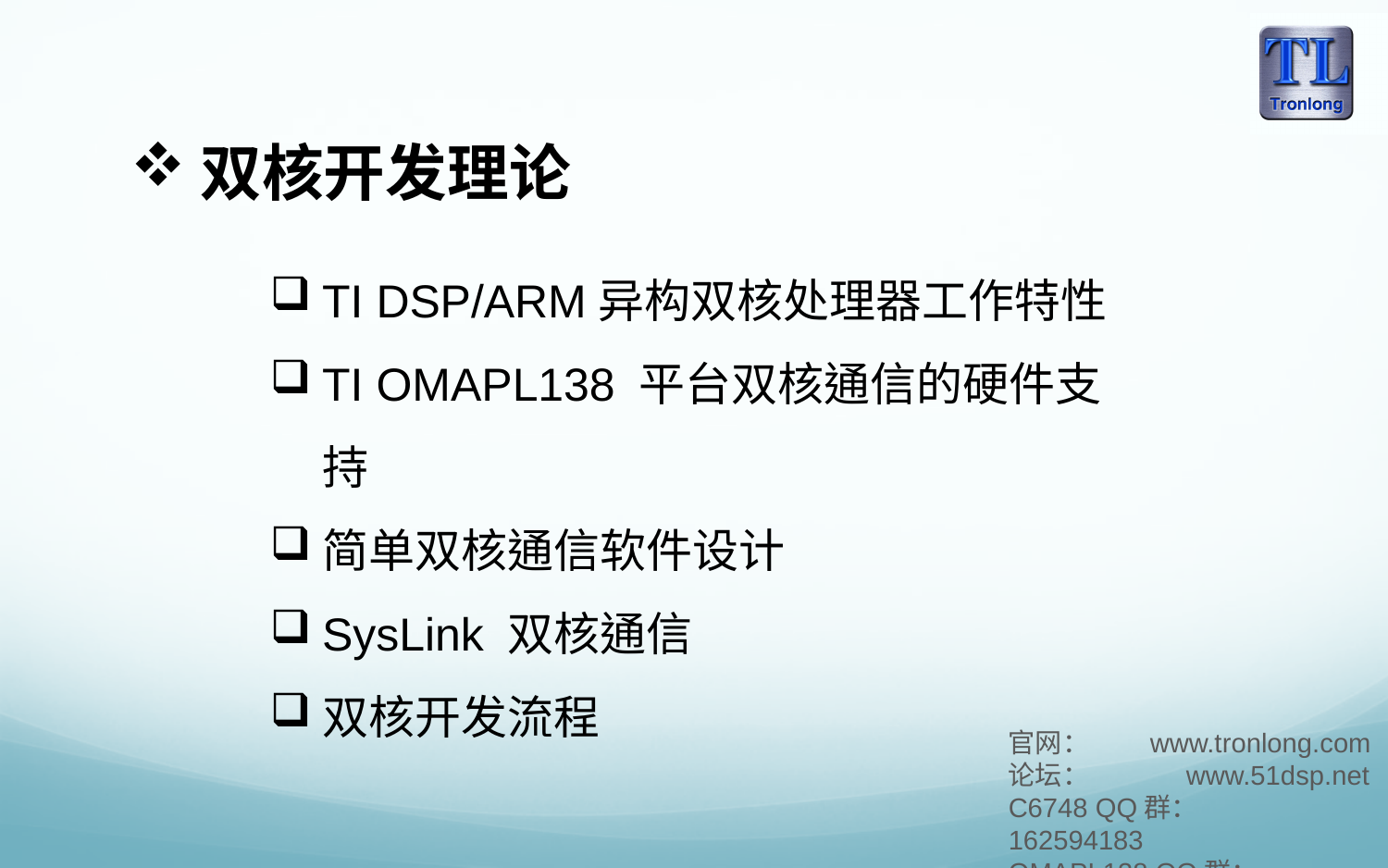

双核开发理论
TI DSP/ARM异构双核处理器工作特性
TI OMAPL138 平台双核通信的硬件支持
简单双核通信软件设计
SysLink 双核通信
双核开发流程